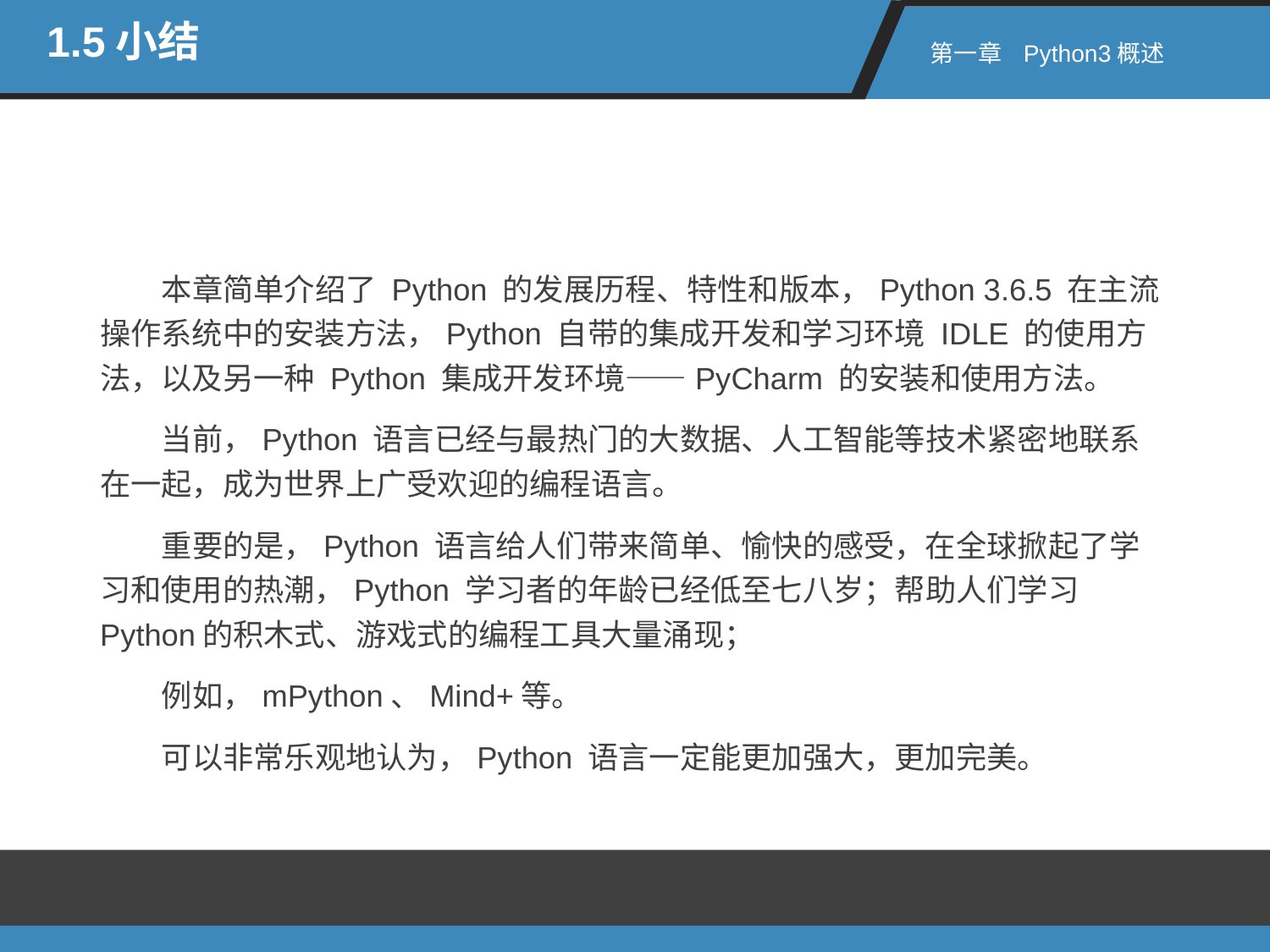

1.5小结
第一章   Python3概述
本章简单介绍了 Python 的发展历程、特性和版本，Python 3.6.5 在主流操作系统中的安装方法，Python 自带的集成开发和学习环境 IDLE 的使用方法，以及另一种 Python 集成开发环境——PyCharm 的安装和使用方法。
当前，Python 语言已经与最热门的大数据、人工智能等技术紧密地联系在一起，成为世界上广受欢迎的编程语言。
重要的是，Python 语言给人们带来简单、愉快的感受，在全球掀起了学习和使用的热潮，Python 学习者的年龄已经低至七八岁；帮助人们学习 Python的积木式、游戏式的编程工具大量涌现；
例如，mPython、Mind+等。
可以非常乐观地认为，Python 语言一定能更加强大，更加完美。